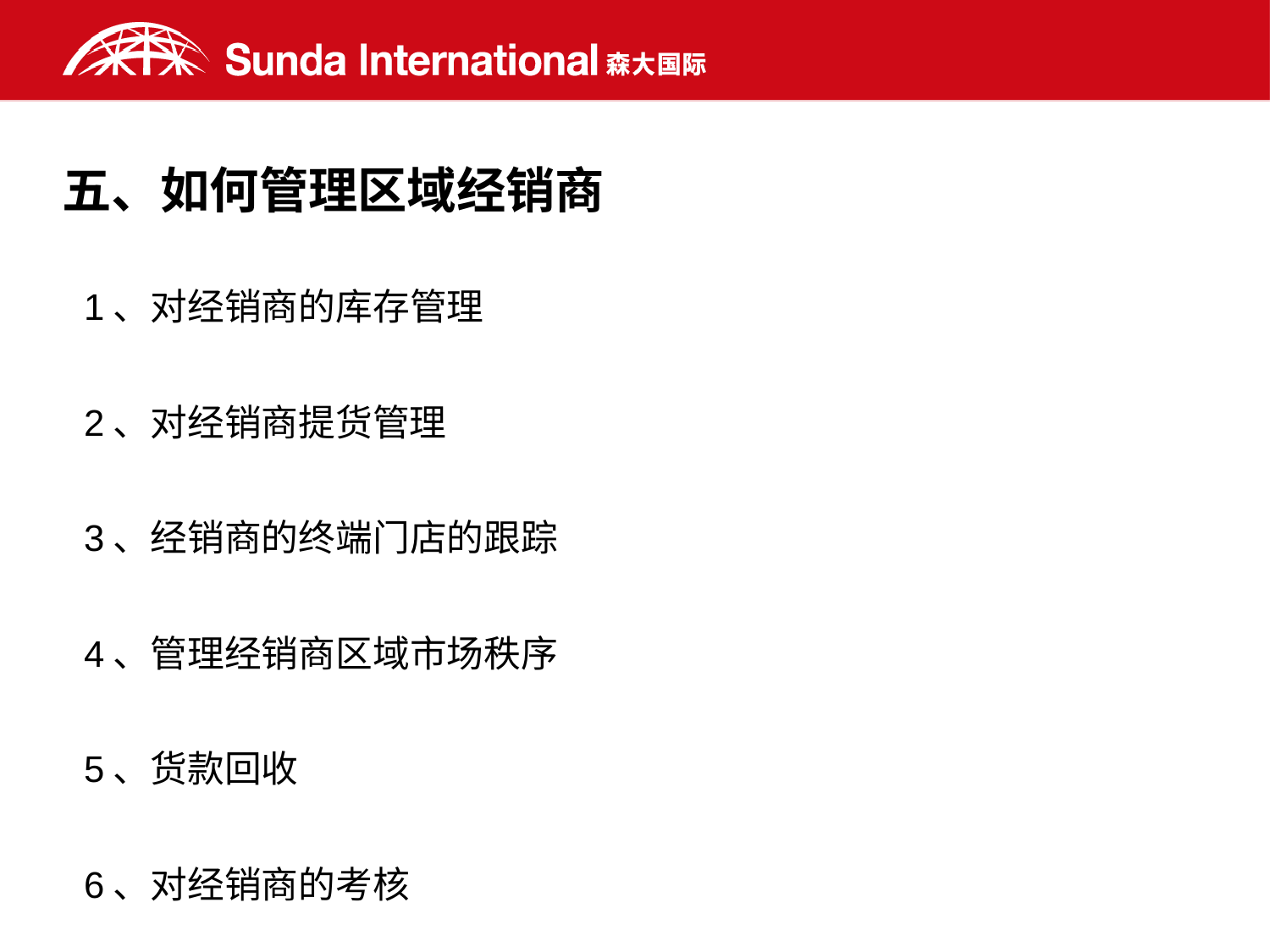

# 五、如何管理区域经销商
1、对经销商的库存管理

2、对经销商提货管理

3、经销商的终端门店的跟踪

4、管理经销商区域市场秩序

5、货款回收

6、对经销商的考核